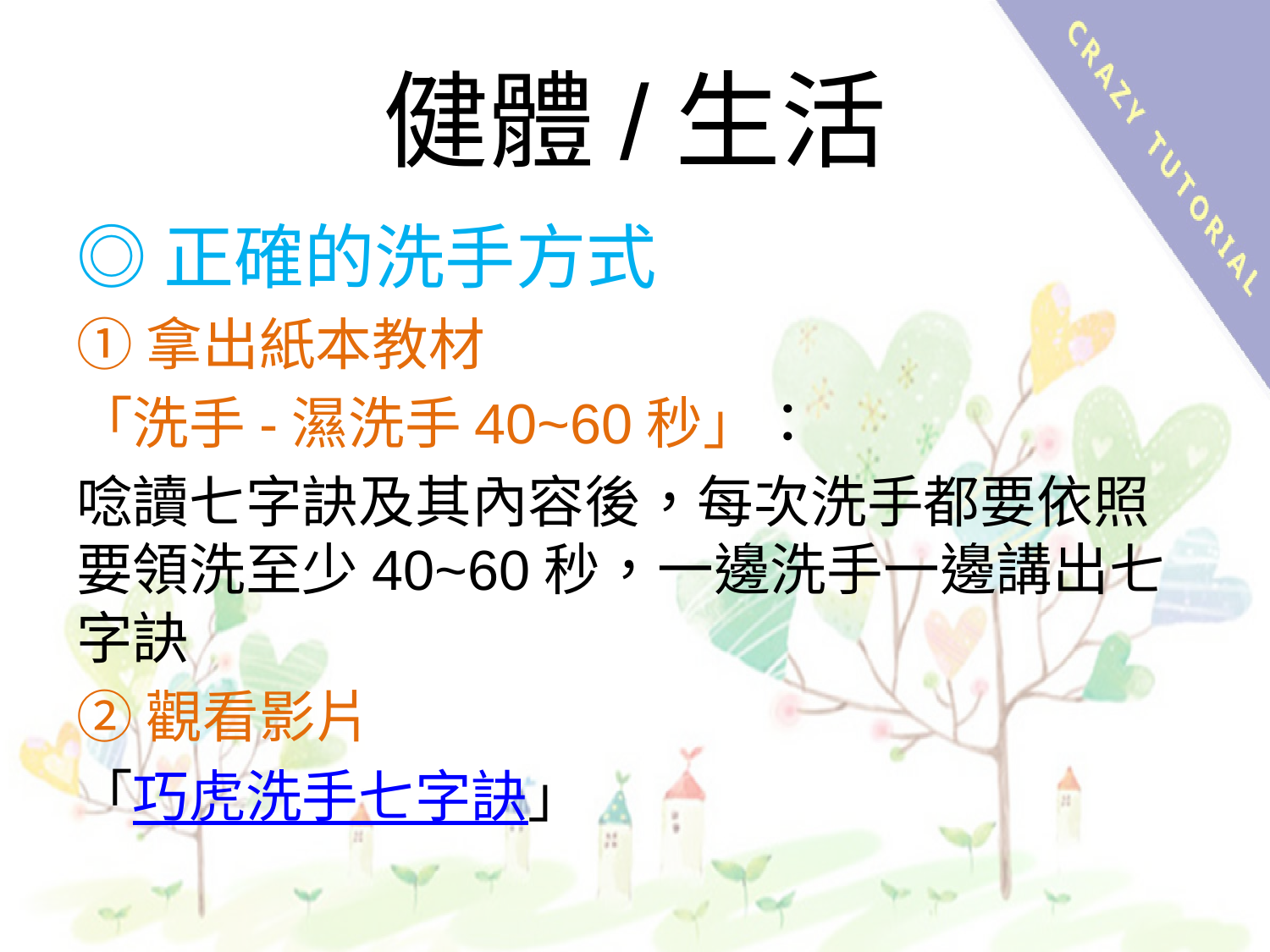

# 健體/生活
◎正確的洗手方式
①拿出紙本教材
「洗手-濕洗手40~60秒」：
唸讀七字訣及其內容後，每次洗手都要依照要領洗至少40~60秒，一邊洗手一邊講出七字訣
②觀看影片
「巧虎洗手七字訣」